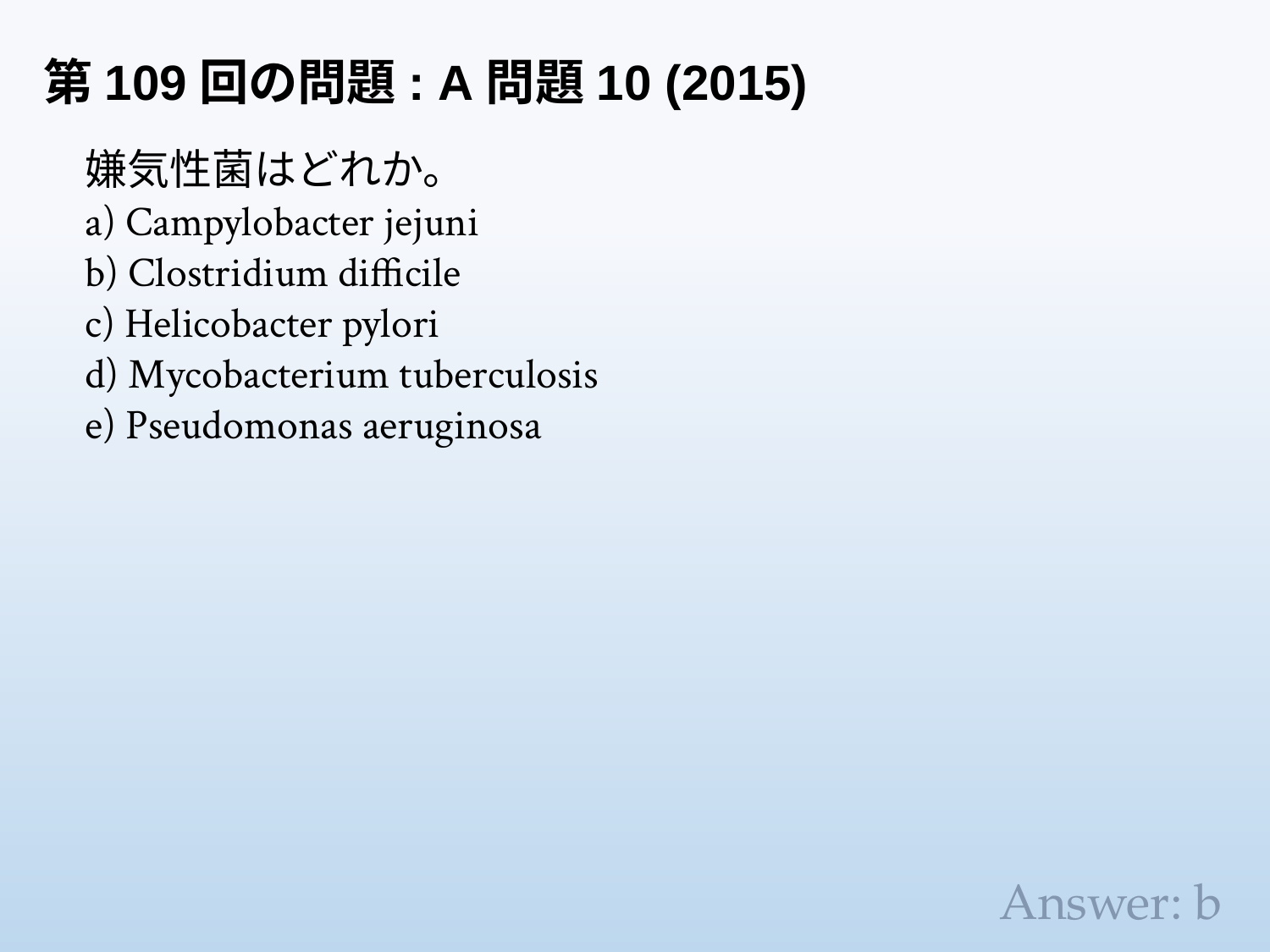

第109回の問題: A問題10 (2015)
嫌気性菌はどれか。
a) Campylobacter jejuni
b) Clostridium difficile
c) Helicobacter pylori
d) Mycobacterium tuberculosis
e) Pseudomonas aeruginosa
Answer: b